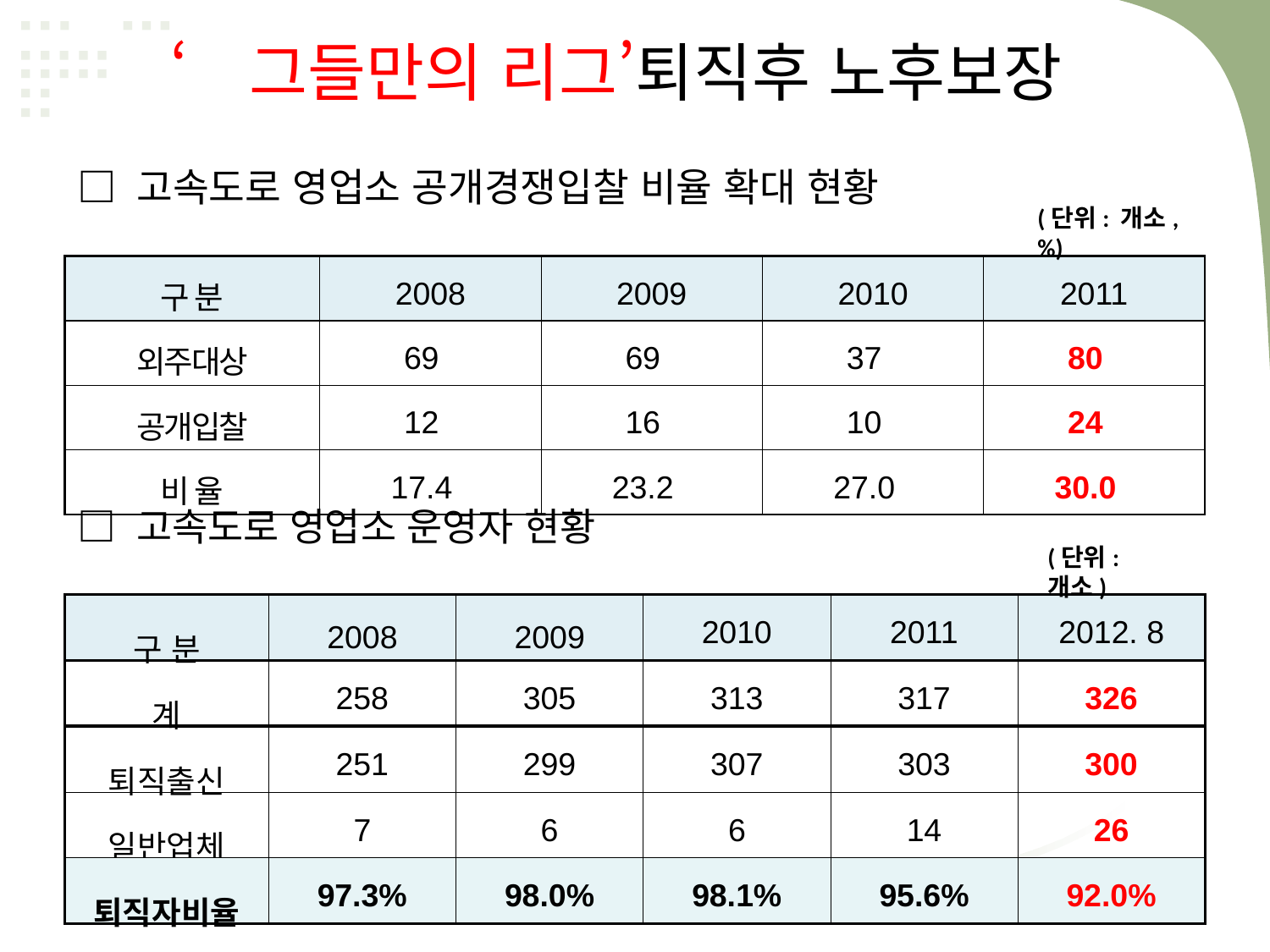

‘그들만의 리그’퇴직후 노후보장
# □ 고속도로 영업소 공개경쟁입찰 비율 확대 현황
(단위: 개소, %)
| 구 분 | 2008 | 2009 | 2010 | 2011 |
| --- | --- | --- | --- | --- |
| 외주대상 | 69 | 69 | 37 | 80 |
| 공개입찰 | 12 | 16 | 10 | 24 |
| 비 율 | 17.4 | 23.2 | 27.0 | 30.0 |
□ 고속도로 영업소 운영자 현황
(단위: 개소)
| 구 분 | 2008 | 2009 | 2010 | 2011 | 2012. 8 |
| --- | --- | --- | --- | --- | --- |
| 계 | 258 | 305 | 313 | 317 | 326 |
| 퇴직출신 | 251 | 299 | 307 | 303 | 300 |
| 일반업체 | 7 | 6 | 6 | 14 | 26 |
| 퇴직자비율 | 97.3% | 98.0% | 98.1% | 95.6% | 92.0% |